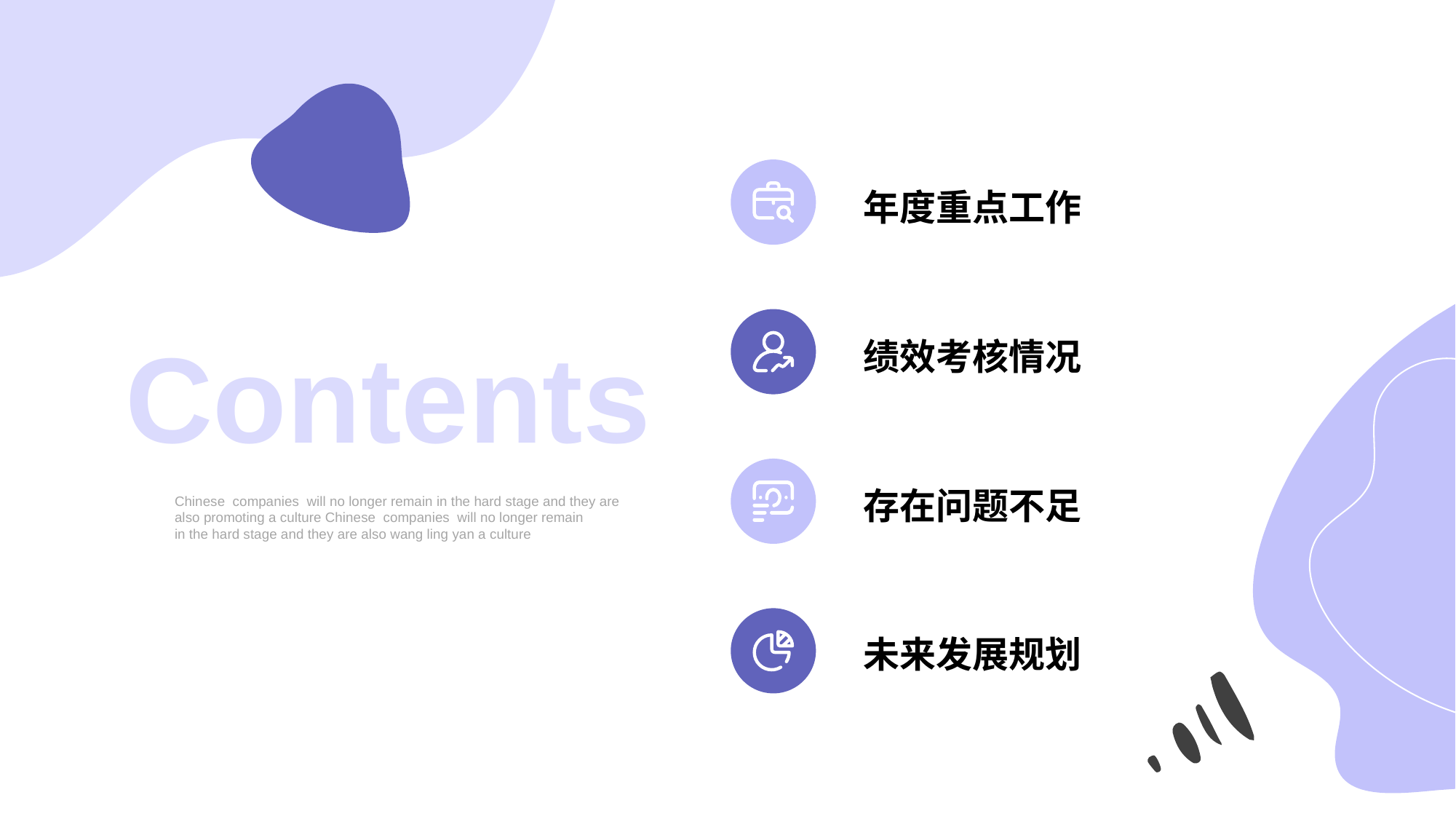

年度重点工作

Contents
绩效考核情况

存在问题不足
Chinese  companies  will no longer remain in the hard stage and they are also promoting a culture Chinese  companies  will no longer remain
in the hard stage and they are also wang ling yan a culture

未来发展规划